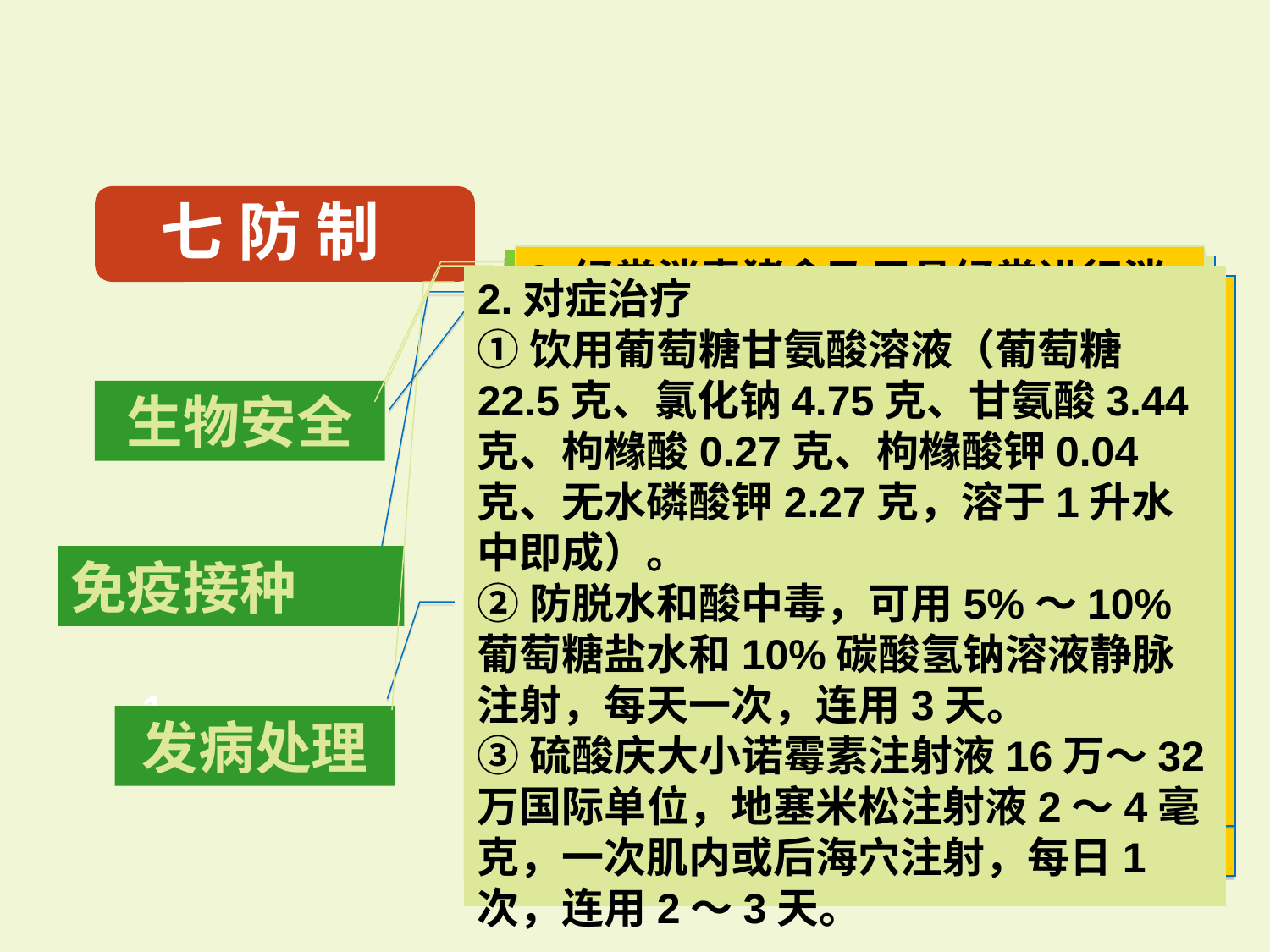

七 防 制

3.经常消毒猪舍及用具经常进行消毒，可减少环境中病毒含量，也可防止一些细菌的继发感染，减少发病的机会。
2.早吃初乳  在疫区要使新生仔猪及早吃到初乳，因初乳中含有一定量的保护性抗体，仔猪吃到初乳后可获得一定的抵抗力。
1.加强管理，保持圈舍清洁卫生，勤打扫、勤冲洗。仔猪要注意防寒保暖，增强母猪和仔猪的抵抗力。
2.对症治疗
①饮用葡萄糖甘氨酸溶液（葡萄糖22.5克、氯化钠4.75克、甘氨酸3.44克、枸橼酸0.27克、枸橼酸钾0.04克、无水磷酸钾2.27克，溶于1升水中即成）。
②防脱水和酸中毒，可用5%～10%葡萄糖盐水和10%碳酸氢钠溶液静脉注射，每天一次，连用3天。
③硫酸庆大小诺霉素注射液16万～32万国际单位，地塞米松注射液2～4毫克，一次肌内或后海穴注射，每日1次，连用2～3天。
疫苗接种用猪轮状病毒油佐剂灭活苗或猪轮状病毒弱毒双价苗对母猪或仔猪进行预防注射。
油佐剂苗于怀孕母猪临产前30天肌内注射2毫升；仔猪于7日龄和21日龄各注射1次，注射部位在后海穴（尾根和肛门之间凹窝处），每次每头注射0.5毫升。
弱毒苗于临产前5周和2周分别肌内注射1次，每次每头l毫升。
生物安全
免疫接种
1.隔离消毒  发现病猪立即隔离到清洁、消毒、干燥和温暖的猪舍中，加强护理，给易消化的饲料，及时清除病猪粪便及被其污染的垫草，消毒被污染的环境和器物。
1
发病处理